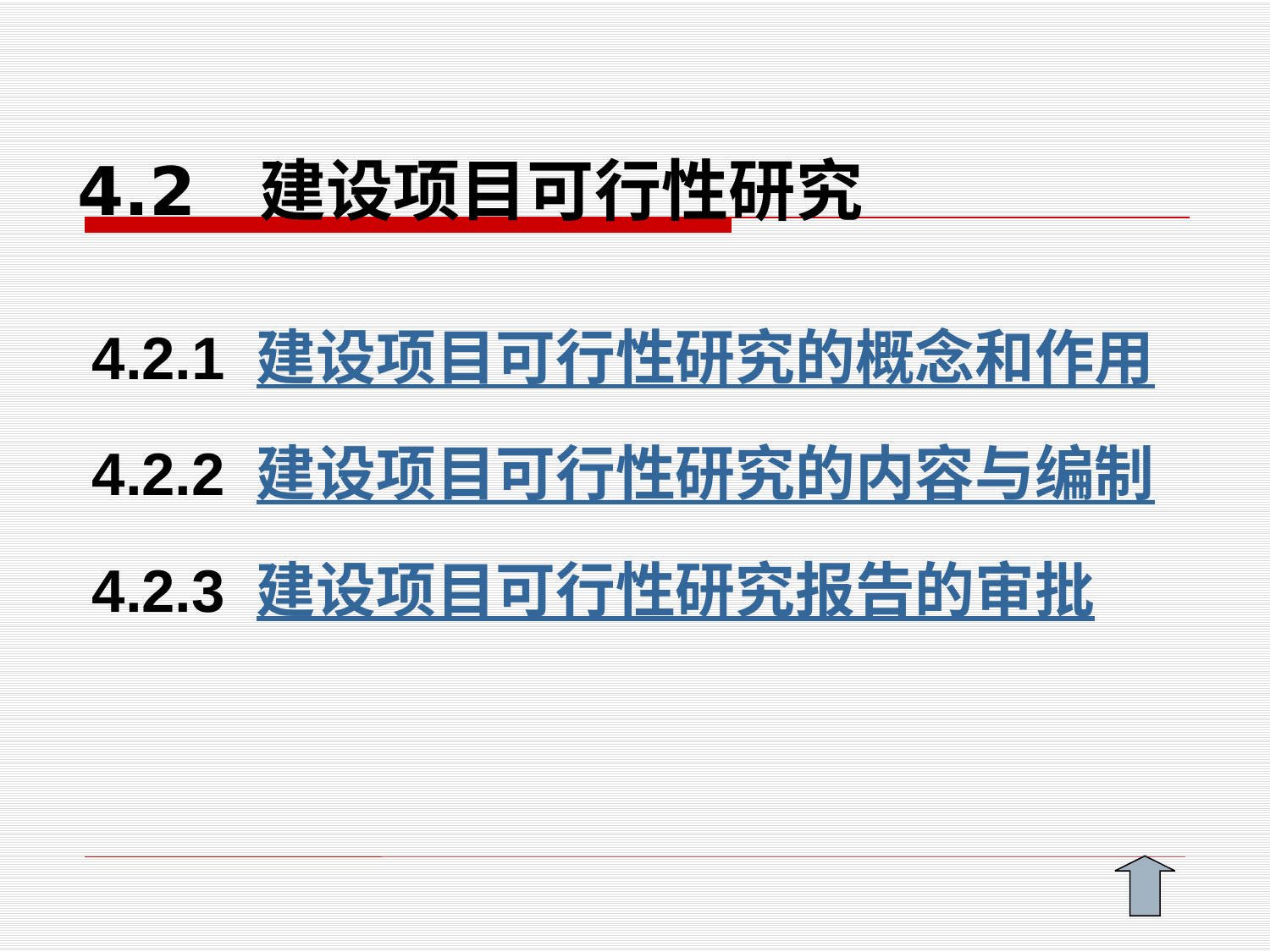

# 4.2  建设项目可行性研究
4.2.1 建设项目可行性研究的概念和作用
4.2.2 建设项目可行性研究的内容与编制
4.2.3 建设项目可行性研究报告的审批